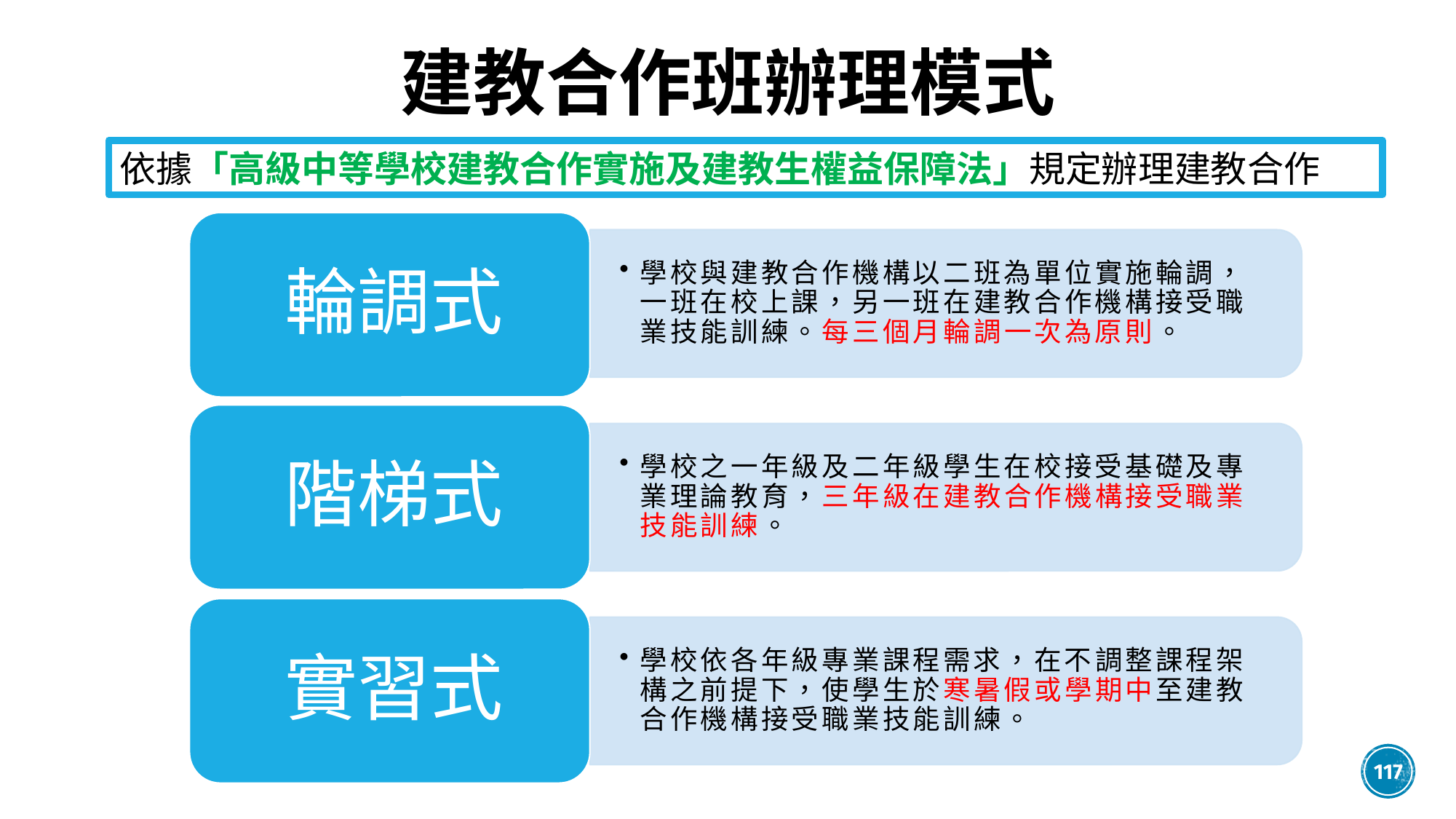

# 建教合作班辦理模式
依據「高級中等學校建教合作實施及建教生權益保障法」規定辦理建教合作
學校與建教合作機構以二班為單位實施輪調，一班在校上課，另一班在建教合作機構接受職業技能訓練。每三個月輪調一次為原則。
輪調式
學校之一年級及二年級學生在校接受基礎及專業理論教育，三年級在建教合作機構接受職業技能訓練。
階梯式
學校依各年級專業課程需求，在不調整課程架構之前提下，使學生於寒暑假或學期中至建教合作機構接受職業技能訓練。
實習式
117